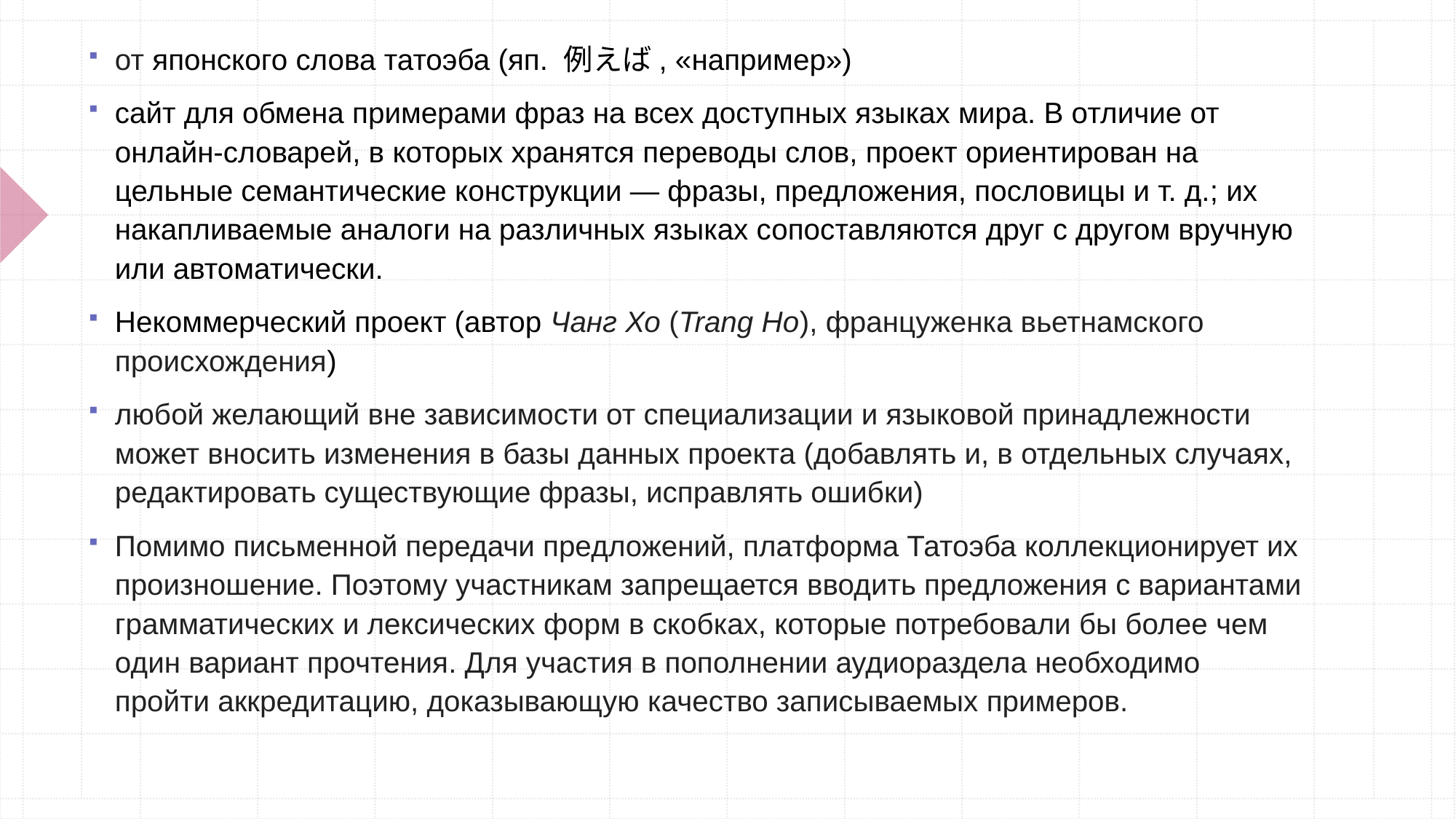

от японского слова татоэба (яп. 例えば, «например»)
сайт для обмена примерами фраз на всех доступных языках мира. В отличие от онлайн-словарей, в которых хранятся переводы слов, проект ориентирован на цельные семантические конструкции — фразы, предложения, пословицы и т. д.; их накапливаемые аналоги на различных языках сопоставляются друг с другом вручную или автоматически.
Некоммерческий проект (автор Чанг Хо (Trang Ho), француженка вьетнамского происхождения)
любой желающий вне зависимости от специализации и языковой принадлежности может вносить изменения в базы данных проекта (добавлять и, в отдельных случаях, редактировать существующие фразы, исправлять ошибки)
Помимо письменной передачи предложений, платформа Татоэба коллекционирует их произношение. Поэтому участникам запрещается вводить предложения с вариантами грамматических и лексических форм в скобках, которые потребовали бы более чем один вариант прочтения. Для участия в пополнении аудиораздела необходимо пройти аккредитацию, доказывающую качество записываемых примеров.